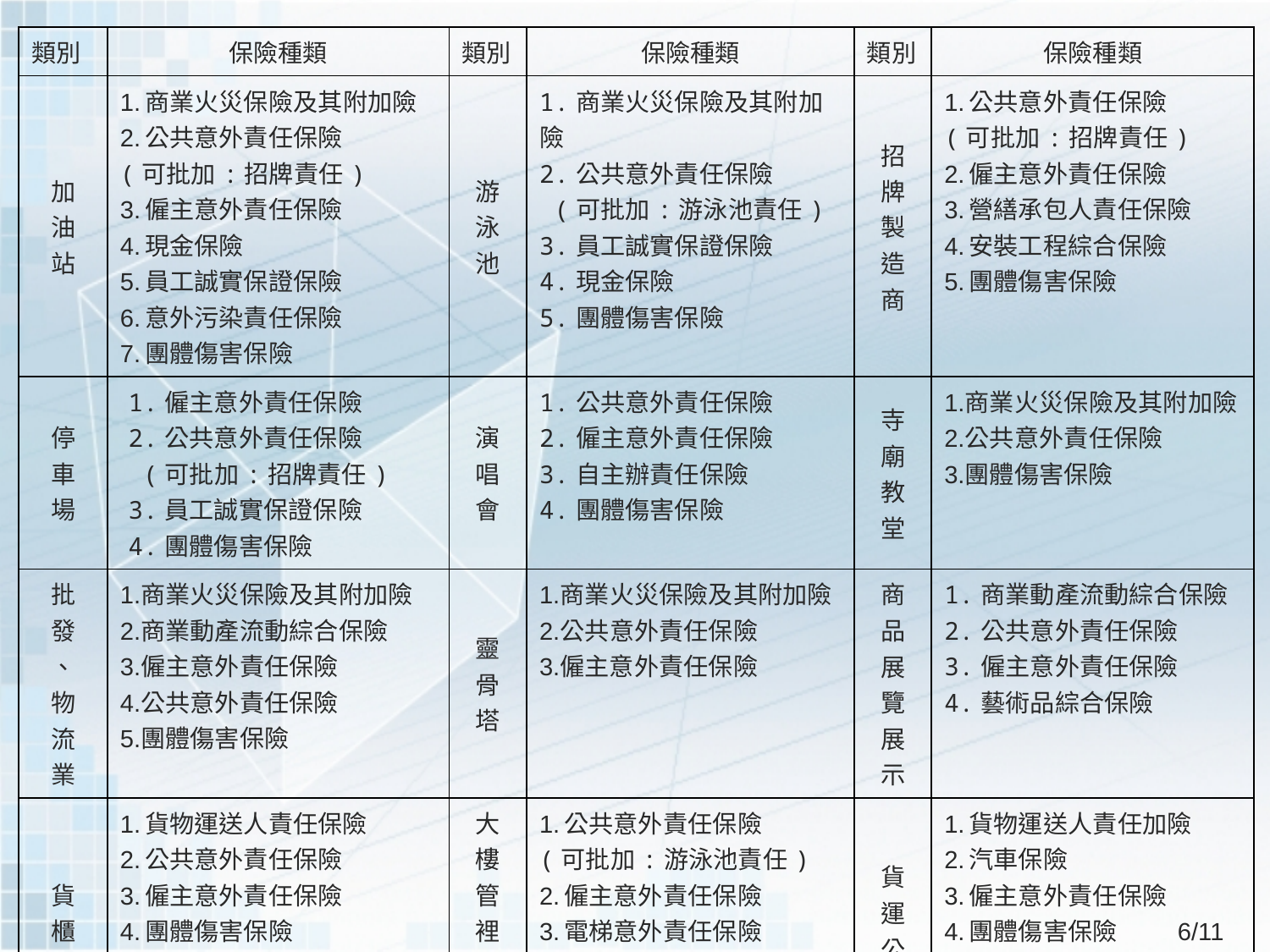

| 類別 | 保險種類 | 類別 | 保險種類 | 類別 | 保險種類 |
| --- | --- | --- | --- | --- | --- |
| 加 油 站 | 商業火災保險及其附加險 公共意外責任保險 (可批加:招牌責任) 僱主意外責任保險 現金保險 員工誠實保證保險 意外污染責任保險 團體傷害保險 | 游 泳 池 | 1.商業火災保險及其附加險 2.公共意外責任保險 (可批加:游泳池責任) 3.員工誠實保證保險 4.現金保險 5.團體傷害保險 | 招 牌 製 造 商 | 公共意外責任保險 (可批加:招牌責任) 僱主意外責任保險 營繕承包人責任保險 安裝工程綜合保險 團體傷害保險 |
| 停 車 場 | 1.僱主意外責任保險 2.公共意外責任保險 (可批加:招牌責任) 3.員工誠實保證保險 4.團體傷害保險 | 演 唱 會 | 1.公共意外責任保險 2.僱主意外責任保險 3.自主辦責任保險 4.團體傷害保險 | 寺 廟 教 堂 | 商業火災保險及其附加險 公共意外責任保險 團體傷害保險 |
| 批 發 、 物 流 業 | 商業火災保險及其附加險 商業動產流動綜合保險 僱主意外責任保險 公共意外責任保險 團體傷害保險 | 靈 骨 塔 | 商業火災保險及其附加險 公共意外責任保險 僱主意外責任保險 | 商 品 展 覽 展 示 | 1.商業動產流動綜合保險 2.公共意外責任保險 3.僱主意外責任保險 4.藝術品綜合保險 |
| 貨 櫃 場 | 貨物運送人責任保險 公共意外責任保險 僱主意外責任保險 團體傷害保險 | 大 樓 管 裡 委 員 會 | 公共意外責任保險 (可批加:游泳池責任) 僱主意外責任保險 電梯意外責任保險 團體傷害保險 | 貨 運 公 司 | 貨物運送人責任加險 汽車保險 僱主意外責任保險 團體傷害保險 |

6/11